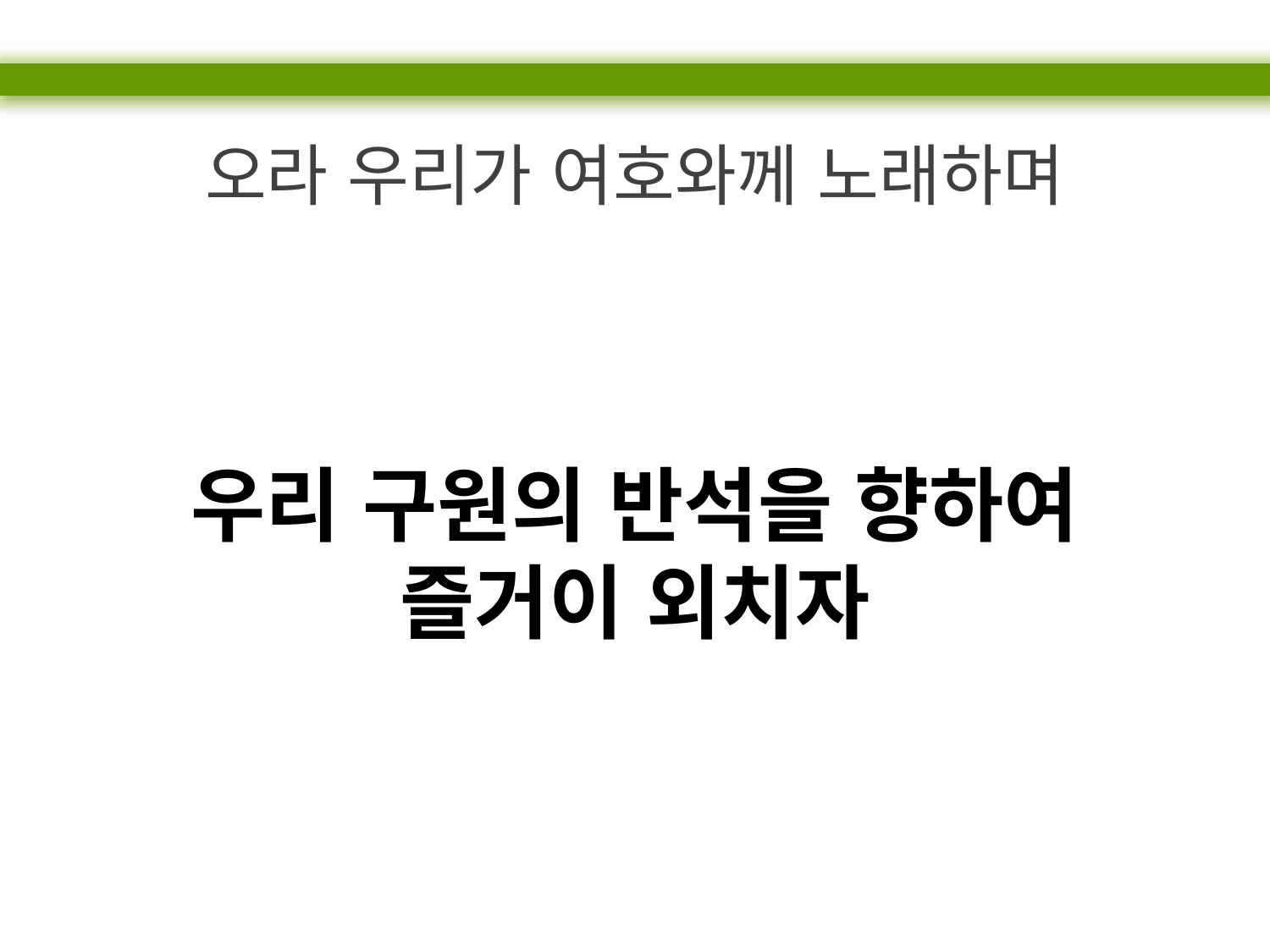

오라 우리가 여호와께 노래하며
우리 구원의 반석을 향하여
즐거이 외치자